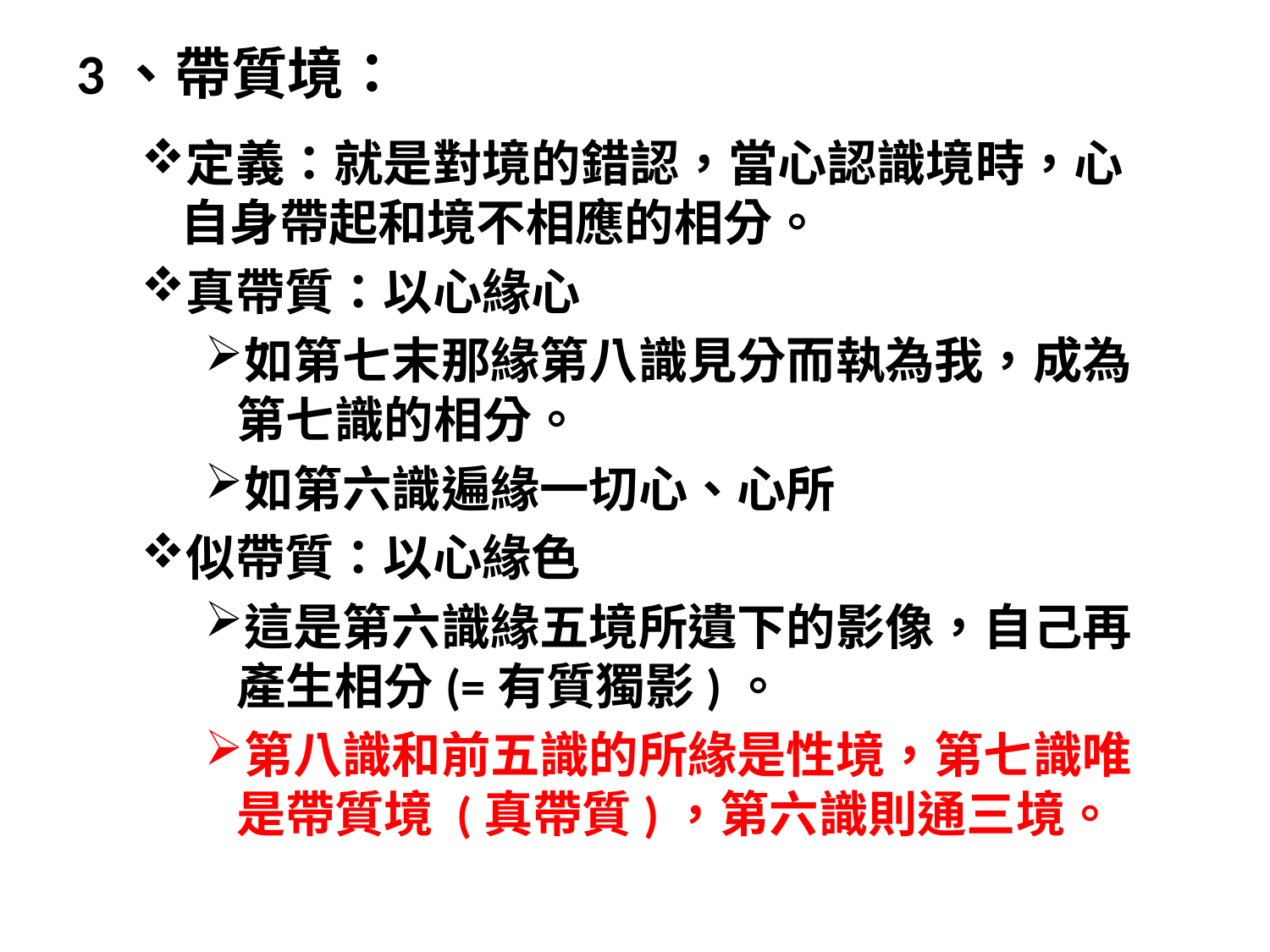

# 3、帶質境：
定義：就是對境的錯認，當心認識境時，心自身帶起和境不相應的相分。
真帶質：以心緣心
如第七末那緣第八識見分而執為我，成為第七識的相分。
如第六識遍緣一切心、心所
似帶質：以心緣色
這是第六識緣五境所遺下的影像，自己再產生相分(=有質獨影)。
第八識和前五識的所緣是性境，第七識唯是帶質境 (真帶質)，第六識則通三境。